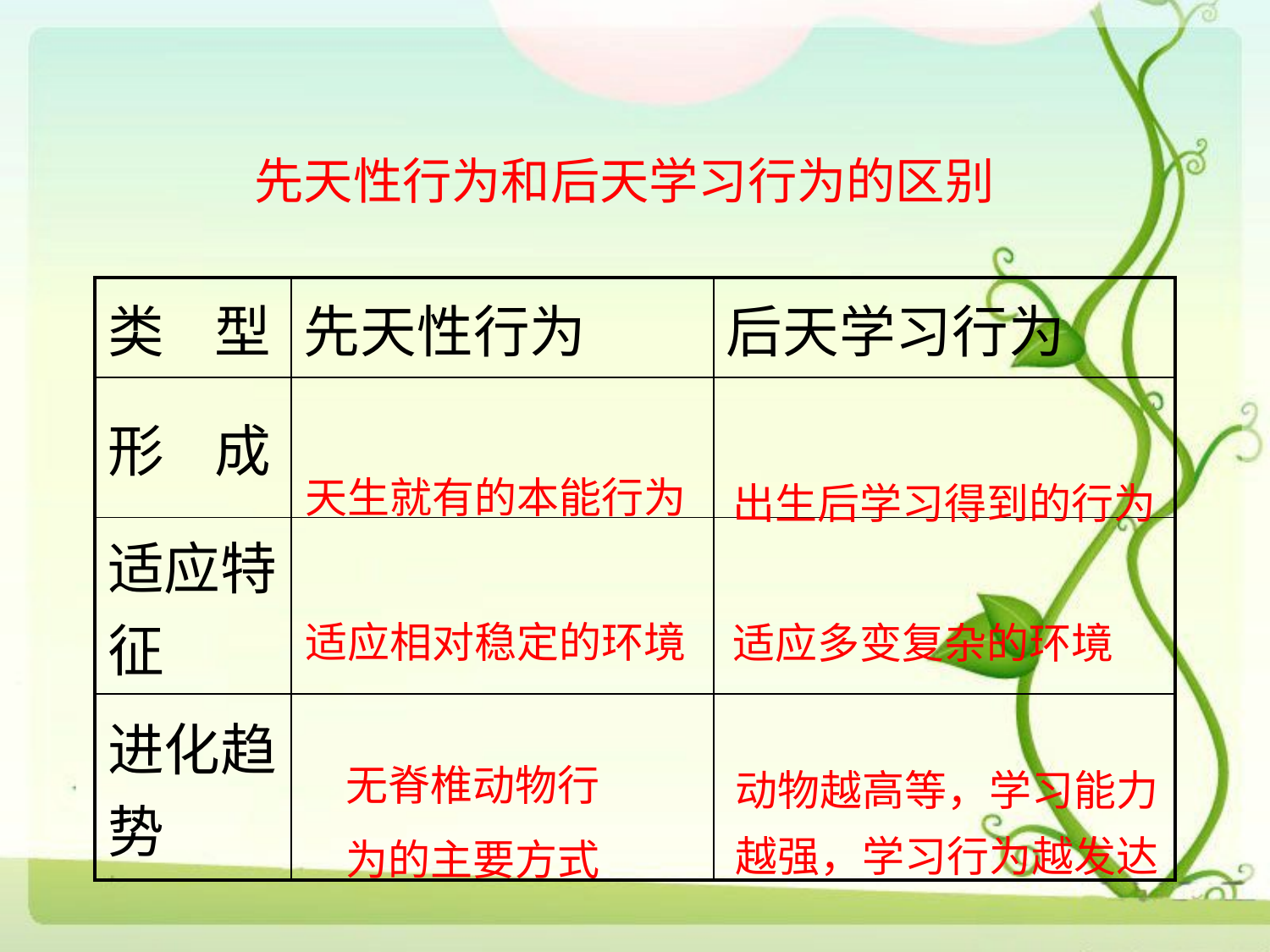

先天性行为和后天学习行为的区别
| 类 型 | 先天性行为 | 后天学习行为 |
| --- | --- | --- |
| 形 成 |  |  |
| 适应特征 |  |  |
| 进化趋势 |  |  |
天生就有的本能行为
出生后学习得到的行为
适应相对稳定的环境
适应多变复杂的环境
无脊椎动物行
为的主要方式
动物越高等，学习能力越强，学习行为越发达